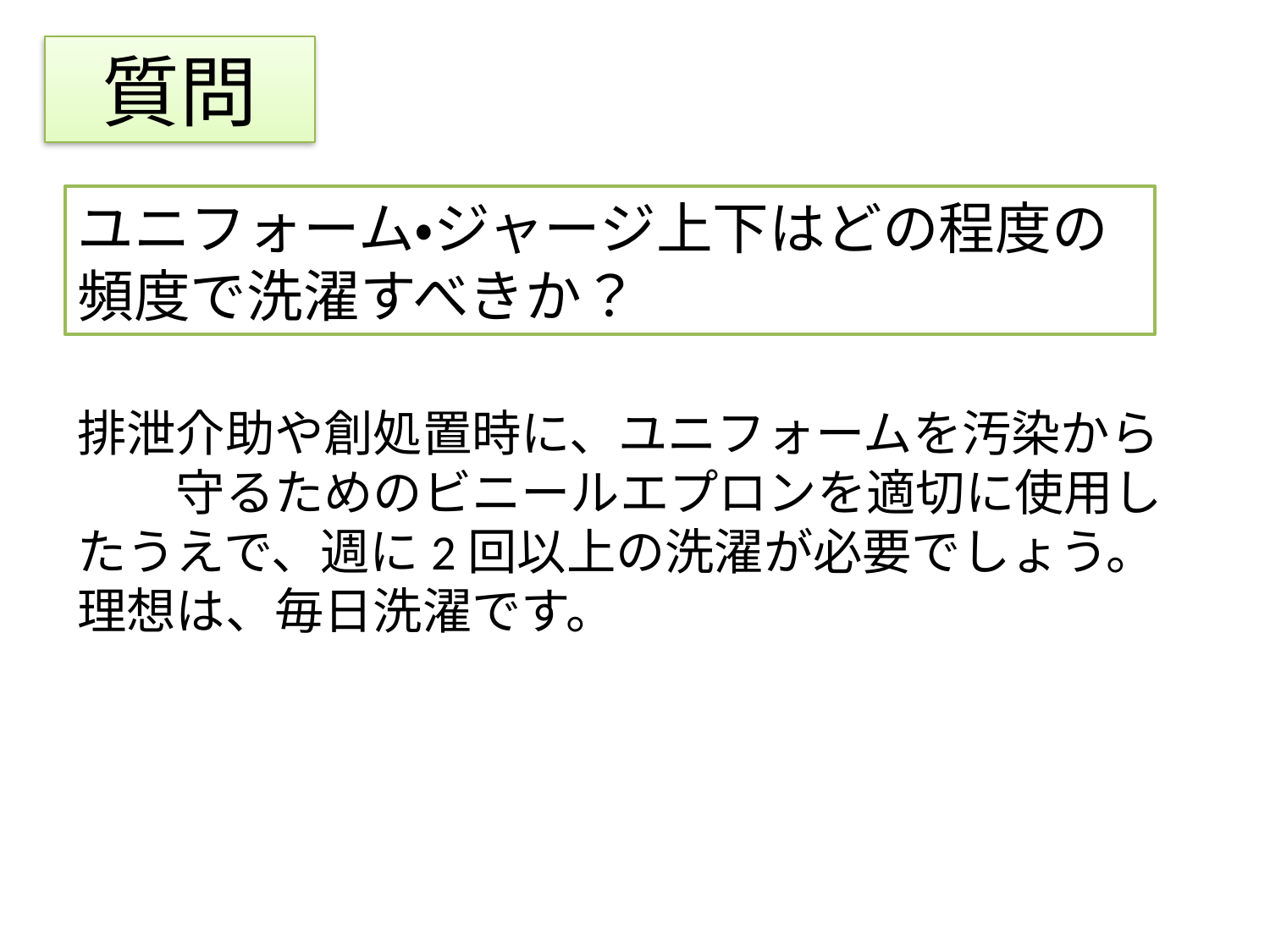

質問
ユニフォーム・ジャージ上下はどの程度の頻度で洗濯すべきか？
排泄介助や創処置時に、ユニフォームを汚染から　　守るためのビニールエプロンを適切に使用したうえで、週に2回以上の洗濯が必要でしょう。
理想は、毎日洗濯です。